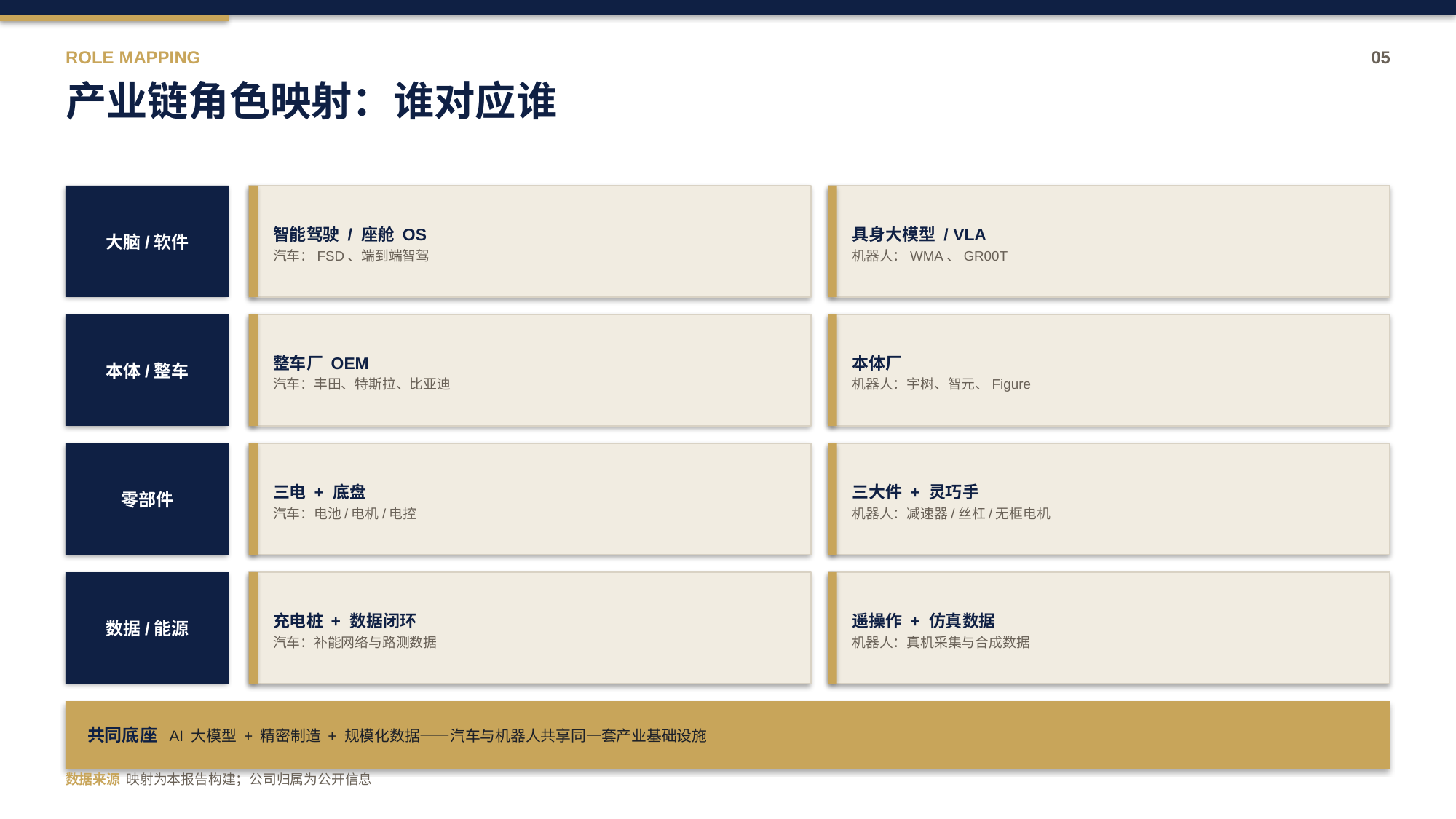

ROLE MAPPING
05
产业链角色映射：谁对应谁

大脑/软件

智能驾驶 / 座舱 OS
汽车：FSD、端到端智驾
具身大模型 / VLA
机器人：WMA、GR00T

本体/整车

整车厂 OEM
汽车：丰田、特斯拉、比亚迪
本体厂
机器人：宇树、智元、Figure

零部件

三电 + 底盘
汽车：电池/电机/电控
三大件 + 灵巧手
机器人：减速器/丝杠/无框电机

数据/能源

充电桩 + 数据闭环
汽车：补能网络与路测数据
遥操作 + 仿真数据
机器人：真机采集与合成数据

共同底座  AI 大模型 + 精密制造 + 规模化数据——汽车与机器人共享同一套产业基础设施
数据来源  映射为本报告构建；公司归属为公开信息